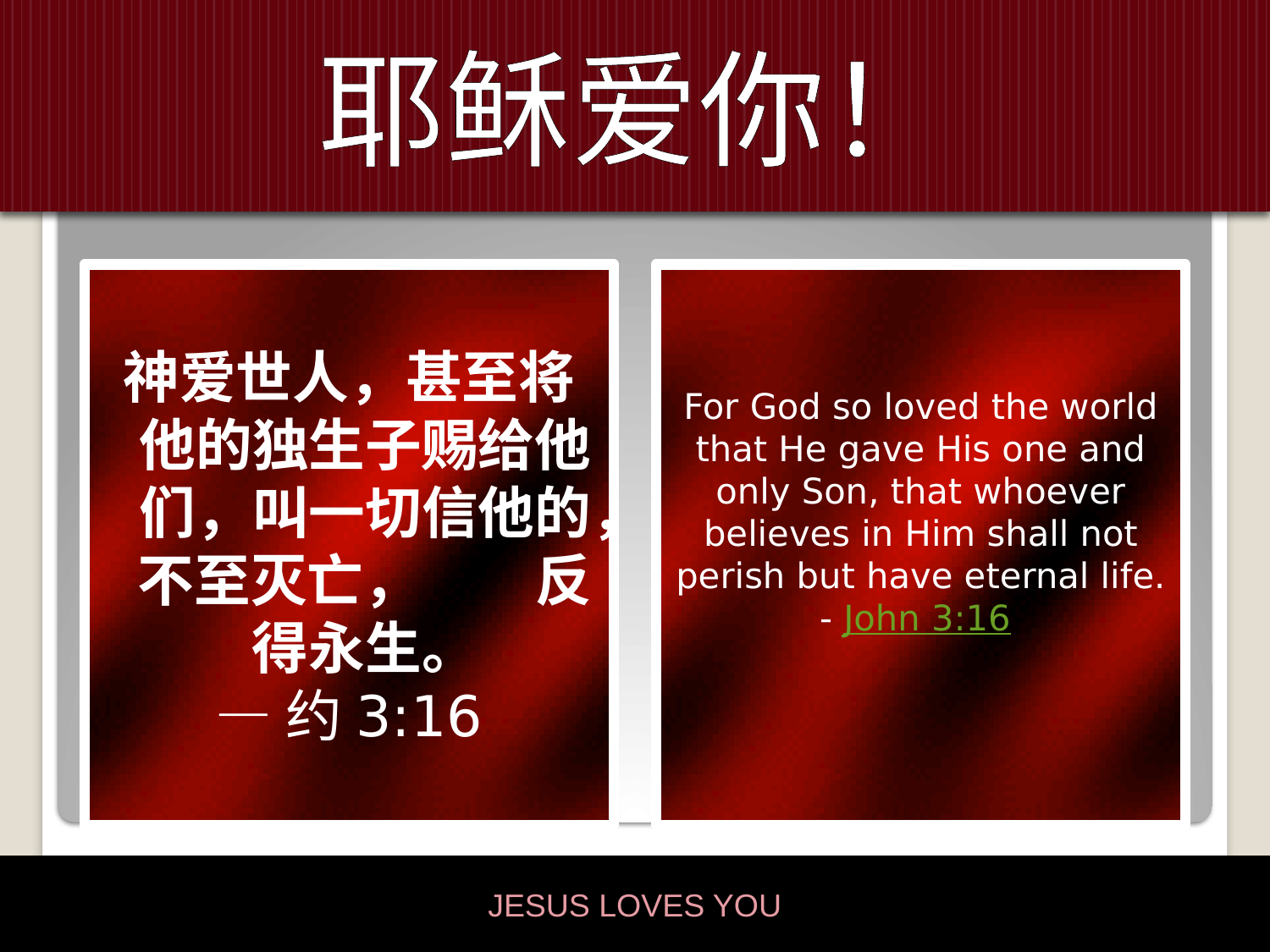

耶稣爱你！
神爱世人，甚至将他的独生子赐给他们，叫一切信他的，不至灭亡，         反得永生。
—约3:16
For God so loved the world that He gave His one and only Son, that whoever believes in Him shall not perish but have eternal life. - John 3:16
JESUS LOVES YOU